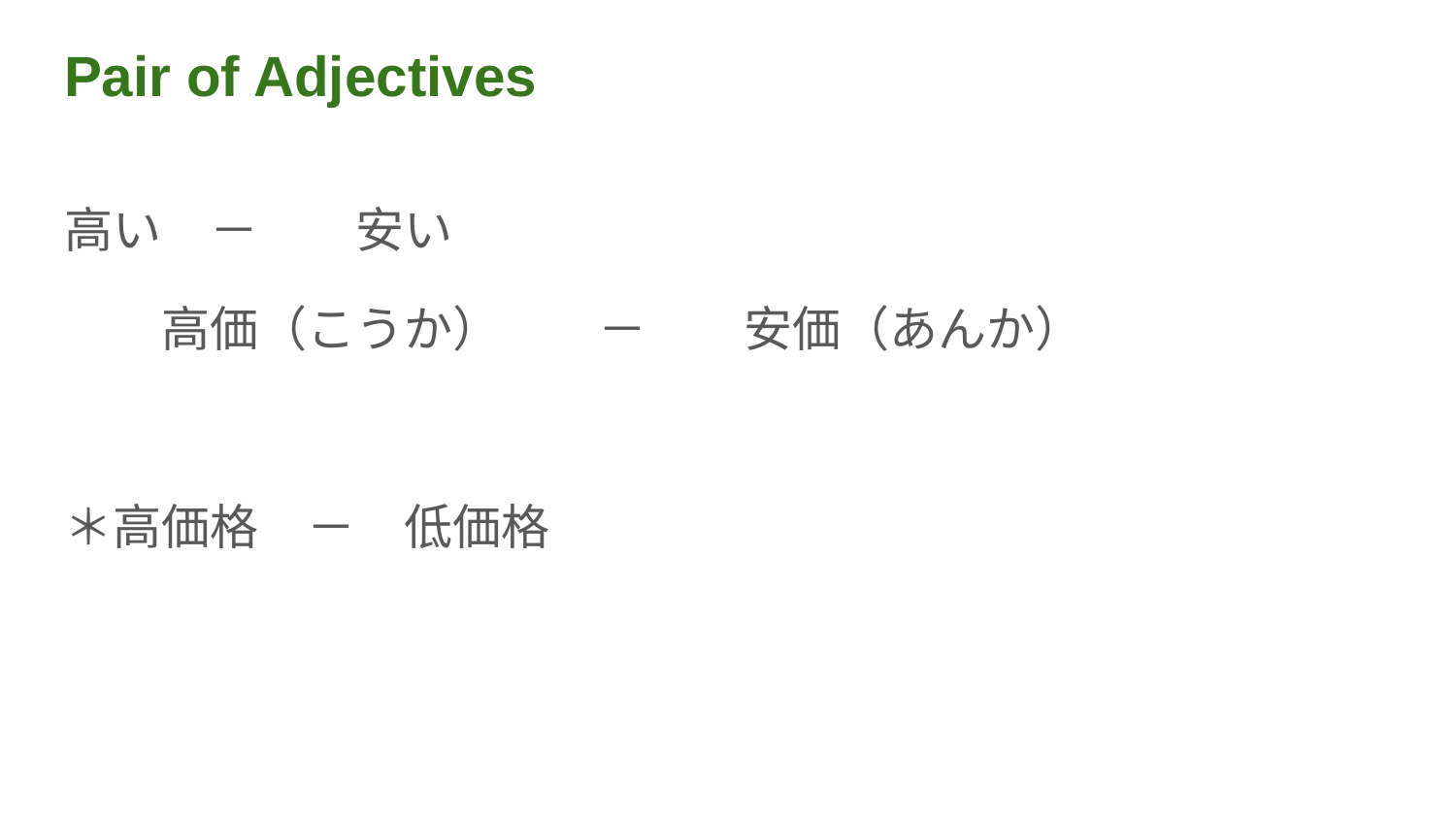

# Pair of Adjectives
高い　－　　安い
　　高価（こうか）　　－　　安価（あんか）

＊高価格　－　低価格